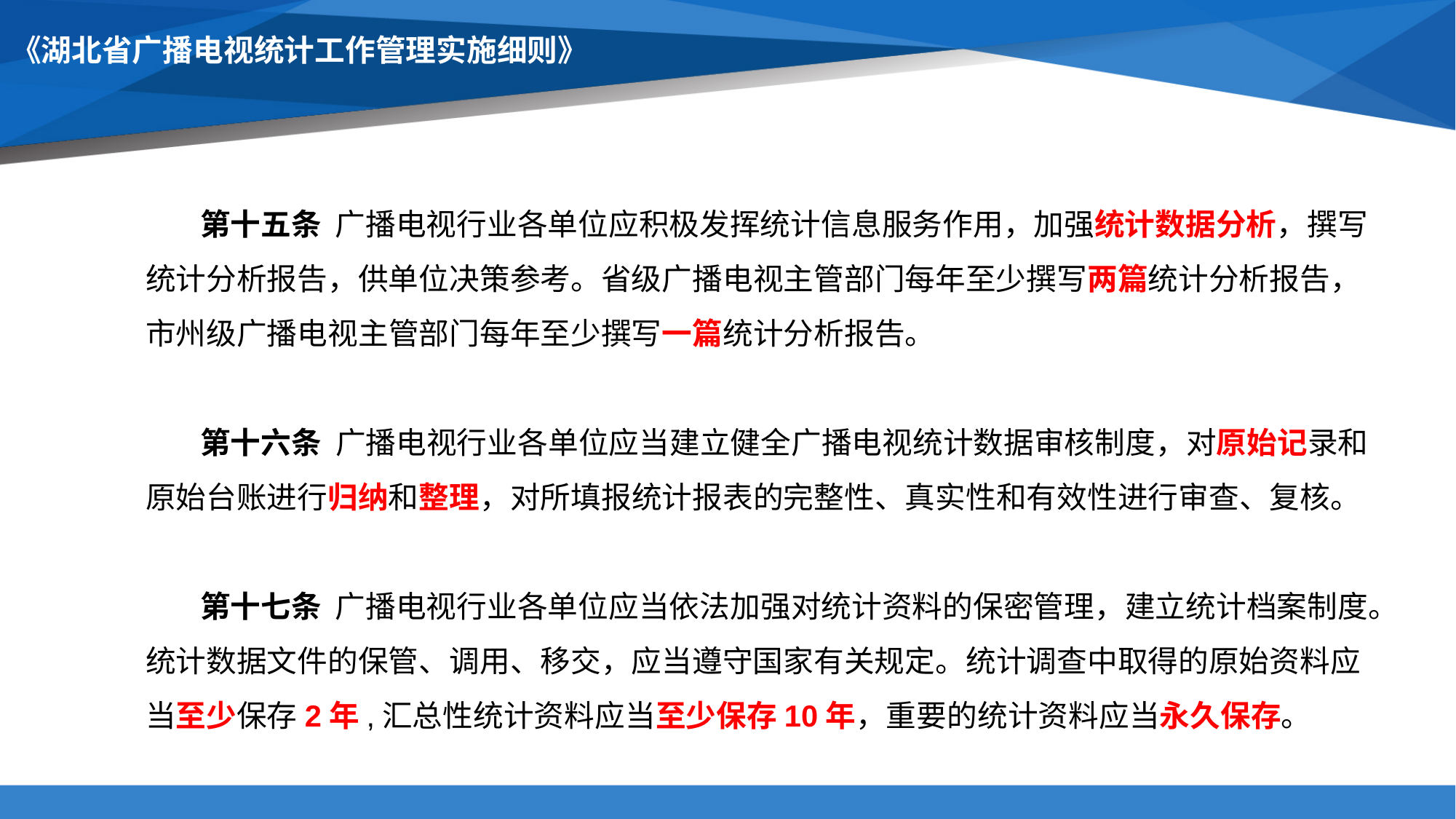

# 《湖北省广播电视统计工作管理实施细则》
第十五条  广播电视行业各单位应积极发挥统计信息服务作用，加强统计数据分析，撰写统计分析报告，供单位决策参考。省级广播电视主管部门每年至少撰写两篇统计分析报告，市州级广播电视主管部门每年至少撰写一篇统计分析报告。

第十六条  广播电视行业各单位应当建立健全广播电视统计数据审核制度，对原始记录和原始台账进行归纳和整理，对所填报统计报表的完整性、真实性和有效性进行审查、复核。

第十七条  广播电视行业各单位应当依法加强对统计资料的保密管理，建立统计档案制度。统计数据文件的保管、调用、移交，应当遵守国家有关规定。统计调查中取得的原始资料应当至少保存2年,汇总性统计资料应当至少保存10年，重要的统计资料应当永久保存。